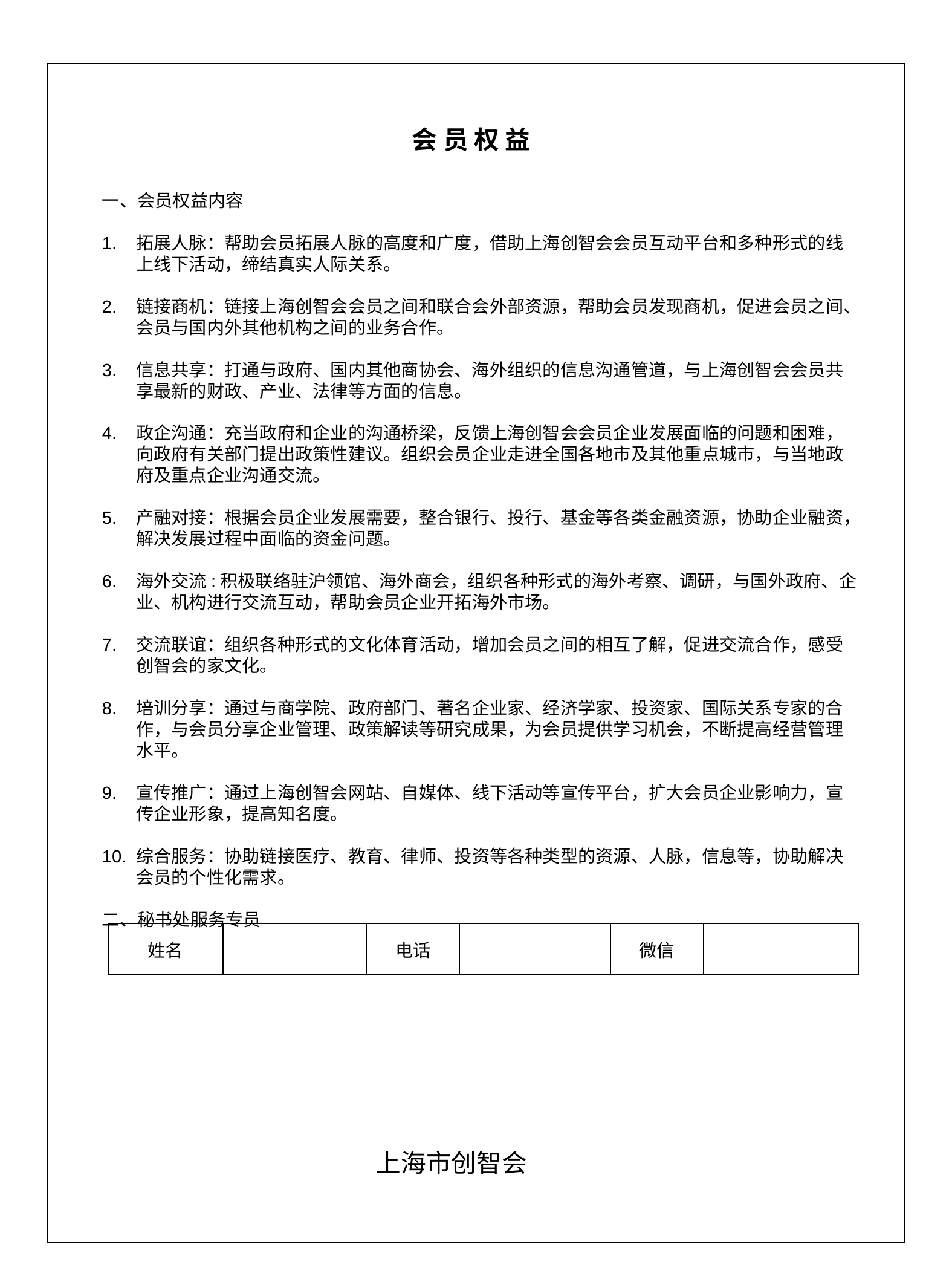

|  |
| --- |
会 员 权 益
一、会员权益内容

拓展人脉：帮助会员拓展人脉的高度和广度，借助上海创智会会员互动平台和多种形式的线上线下活动，缔结真实人际关系。

链接商机：链接上海创智会会员之间和联合会外部资源，帮助会员发现商机，促进会员之间、会员与国内外其他机构之间的业务合作。

信息共享：打通与政府、国内其他商协会、海外组织的信息沟通管道，与上海创智会会员共享最新的财政、产业、法律等方面的信息。

政企沟通：充当政府和企业的沟通桥梁，反馈上海创智会会员企业发展面临的问题和困难，向政府有关部门提出政策性建议。组织会员企业走进全国各地市及其他重点城市，与当地政府及重点企业沟通交流。

产融对接：根据会员企业发展需要，整合银行、投行、基金等各类金融资源，协助企业融资，解决发展过程中面临的资金问题。

海外交流:积极联络驻沪领馆、海外商会，组织各种形式的海外考察、调研，与国外政府、企业、机构进行交流互动，帮助会员企业开拓海外市场。

交流联谊：组织各种形式的文化体育活动，增加会员之间的相互了解，促进交流合作，感受创智会的家文化。

培训分享：通过与商学院、政府部门、著名企业家、经济学家、投资家、国际关系专家的合作，与会员分享企业管理、政策解读等研究成果，为会员提供学习机会，不断提高经营管理水平。

宣传推广：通过上海创智会网站、自媒体、线下活动等宣传平台，扩大会员企业影响力，宣传企业形象，提高知名度。

综合服务：协助链接医疗、教育、律师、投资等各种类型的资源、人脉，信息等，协助解决会员的个性化需求。

二、秘书处服务专员

| 姓名 |  | 电话 |  | 微信 |  |
| --- | --- | --- | --- | --- | --- |
上海市创智会